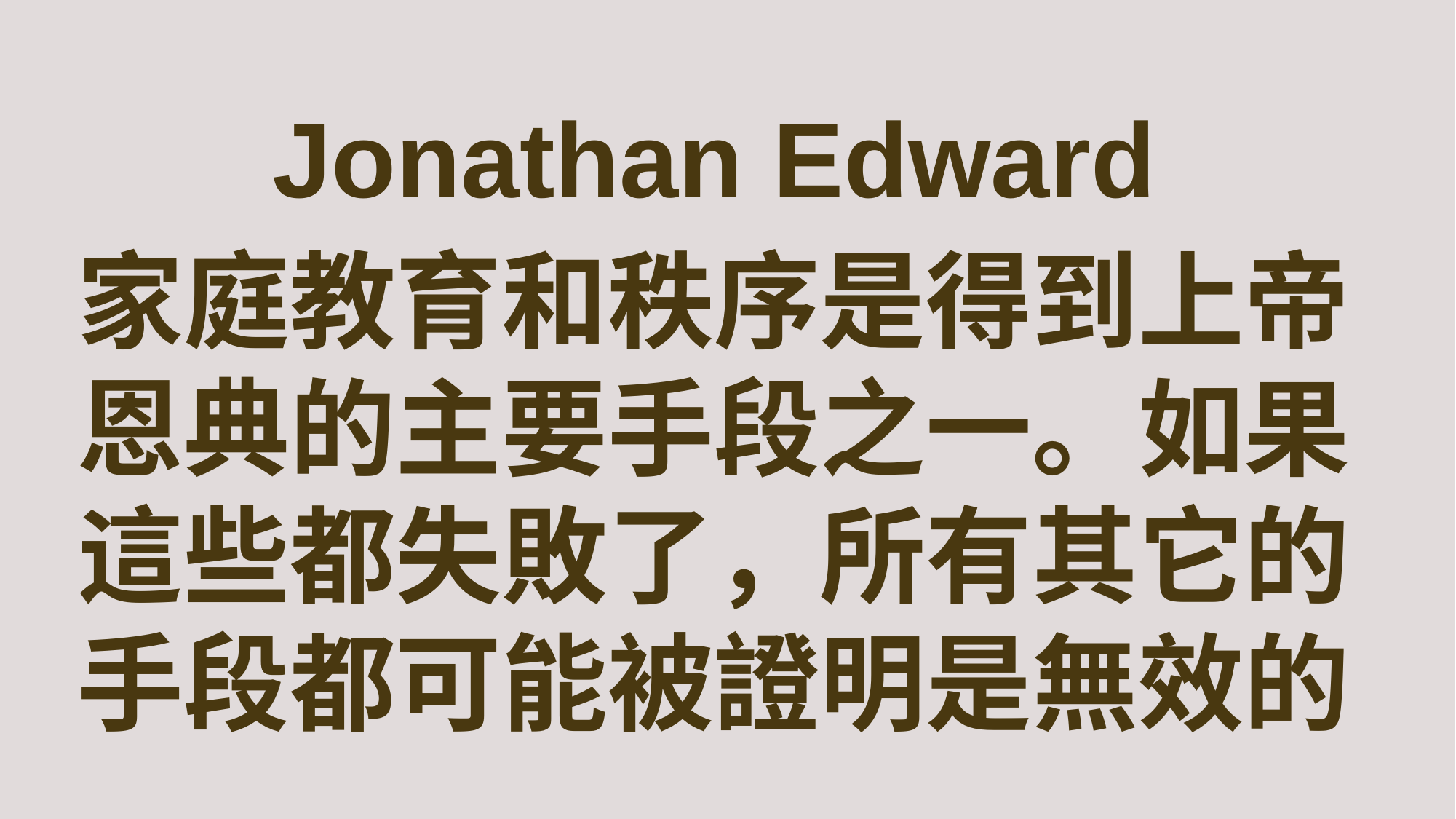

Jonathan Edward
家庭教育和秩序是得到上帝恩典的主要手段之一。如果這些都失敗了，所有其它的手段都可能被證明是無效的